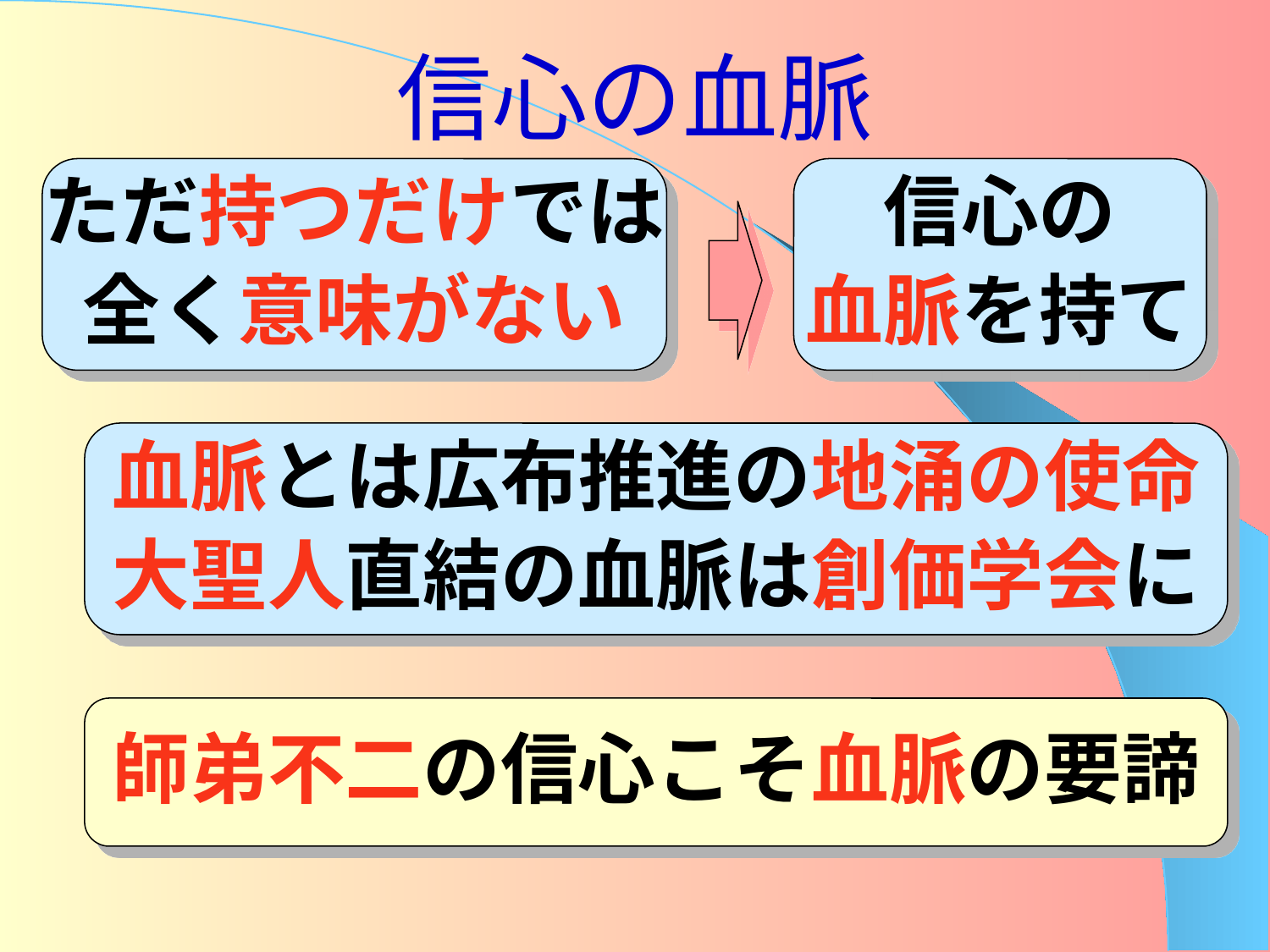

# 信心の血脈
ただ持つだけでは
全く意味がない
信心の
血脈を持て

血脈とは広布推進の地涌の使命
大聖人直結の血脈は創価学会に
師弟不二の信心こそ血脈の要諦